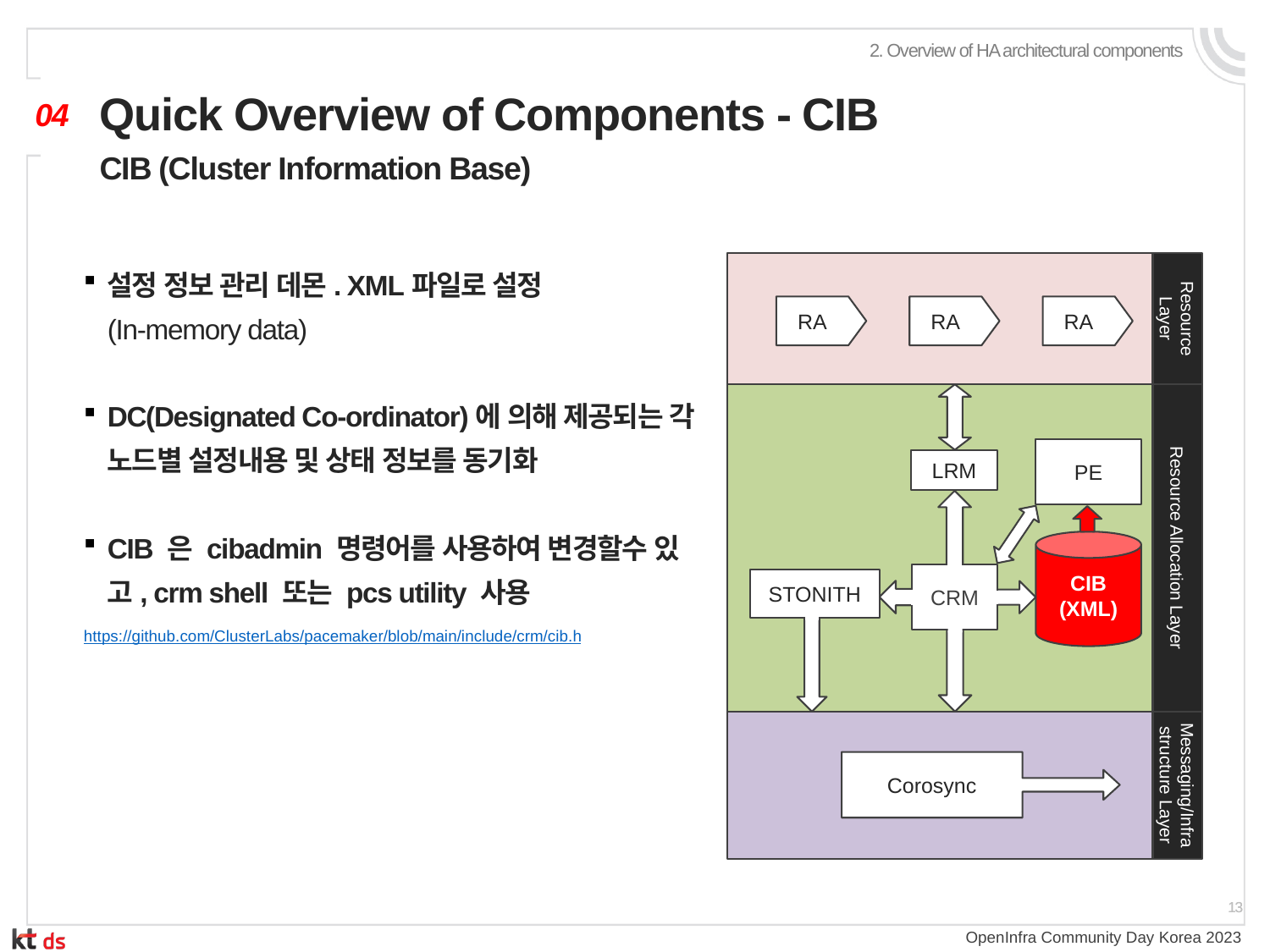

2. Overview of HA architectural components
# Quick Overview of Components - CIB
04
CIB (Cluster Information Base)
설정 정보 관리 데몬. XML파일로 설정
(In-memory data)

DC(Designated Co-ordinator)에 의해 제공되는 각 노드별 설정내용 및 상태 정보를 동기화

CIB 은 cibadmin 명령어를 사용하여 변경할수 있고, crm shell 또는 pcs utility 사용

RA
RA
RA
Resource Layer

PE
LRM

Resource Allocation Layer
CIB
(XML)
CRM
STONITH

https://github.com/ClusterLabs/pacemaker/blob/main/include/crm/cib.h

Corosync
Messaging/Infra structure Layer